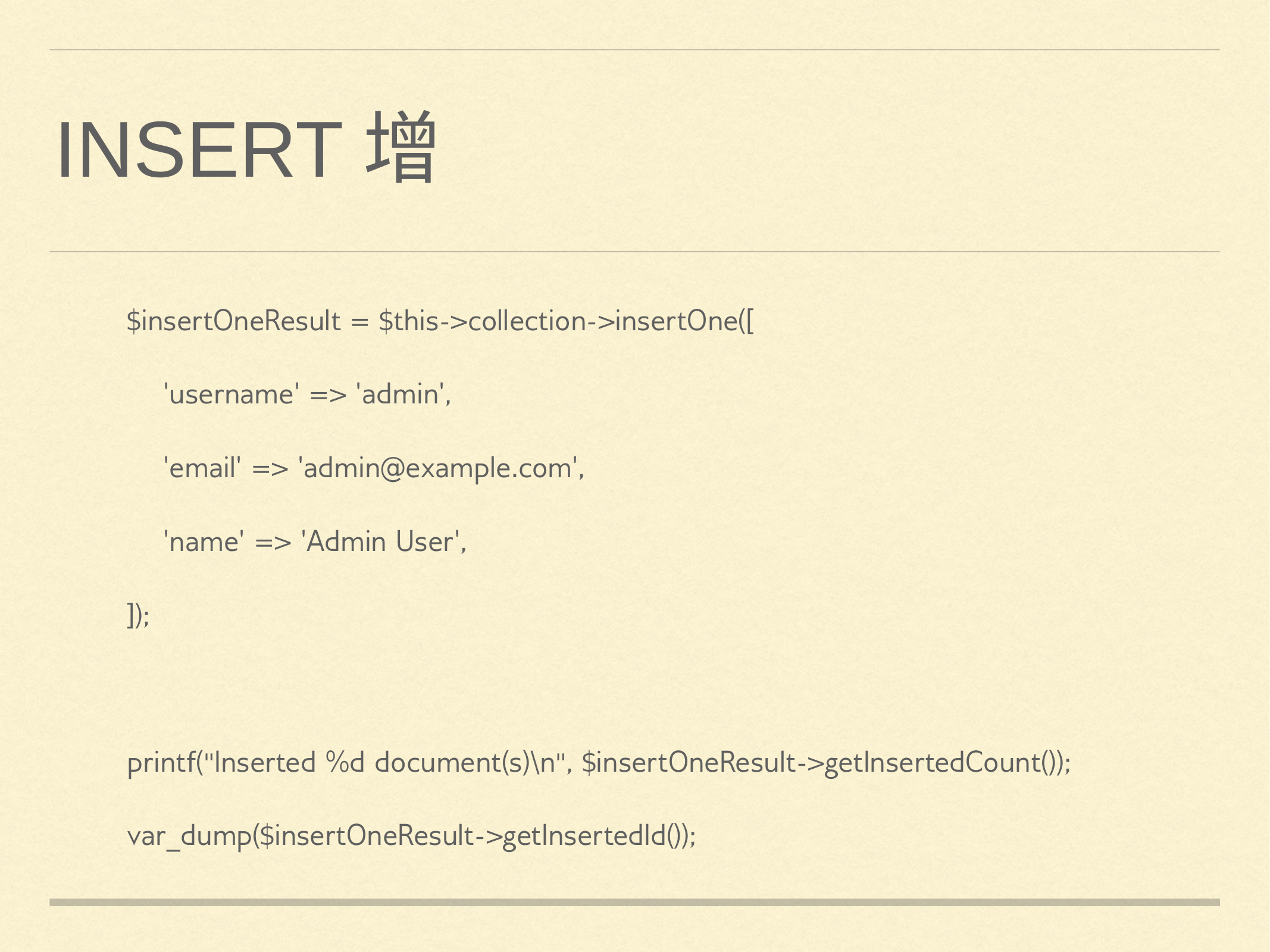

# INSERT增
        $insertOneResult = $this->collection->insertOne([
            'username' => 'admin',
            'email' => 'admin@example.com',
            'name' => 'Admin User',
        ]);

        printf("Inserted %d document(s)\n", $insertOneResult->getInsertedCount());
        var_dump($insertOneResult->getInsertedId());